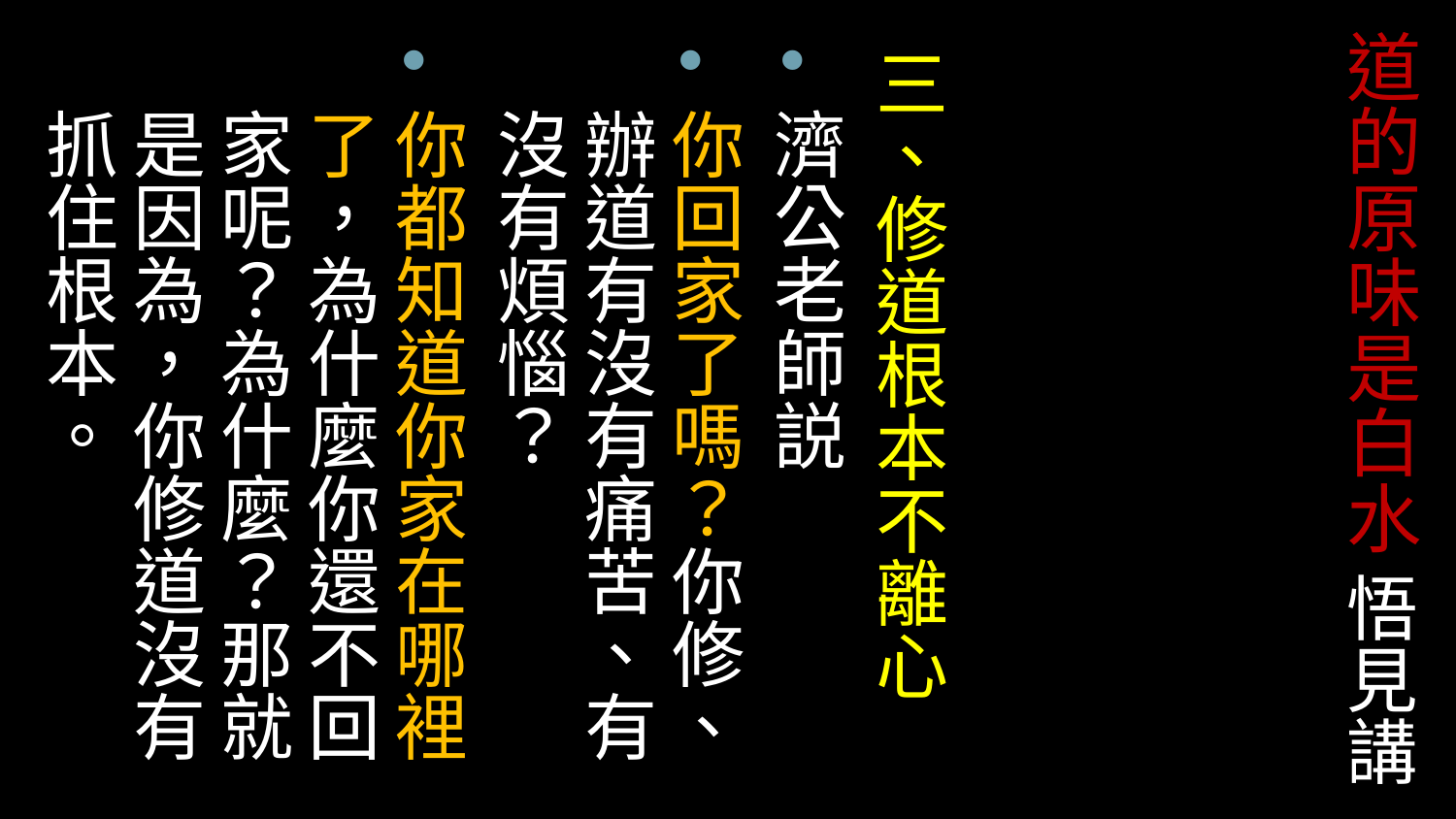

# 道的原味是白水 悟見講
三、修道根本不離心
濟公老師説
你回家了嗎？你修、辦道有沒有痛苦、有沒有煩惱？
你都知道你家在哪裡了，為什麼你還不回家呢？為什麼？那就是因為，你修道沒有抓住根本。